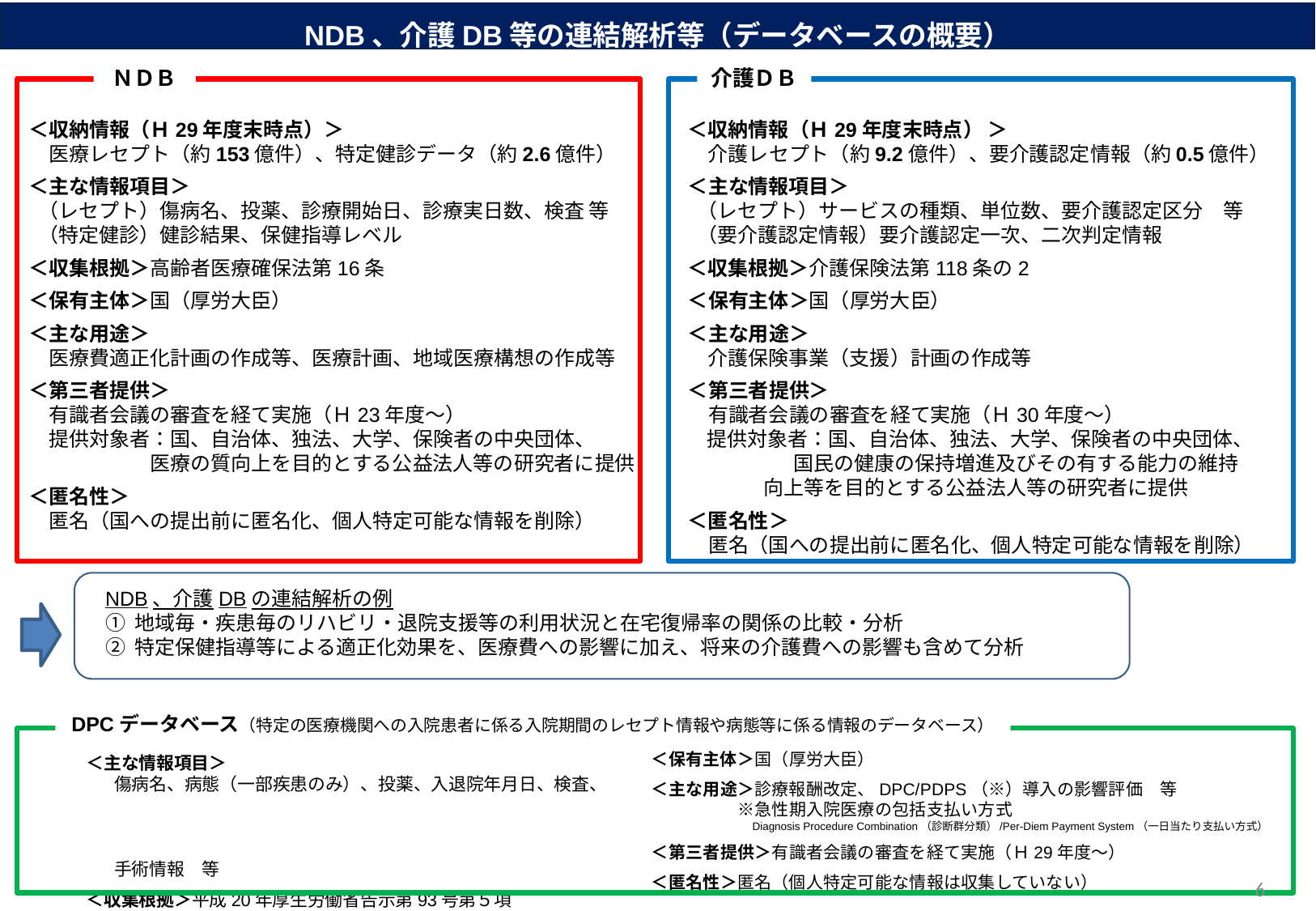

NDB、介護DB等の連結解析等（データベースの概要）

ＮＤＢ
介護ＤＢ

＜収納情報（Ｈ29年度末時点）＞
　医療レセプト（約153億件）、特定健診データ（約2.6億件）
＜主な情報項目＞
 （レセプト）傷病名、投薬、診療開始日、診療実日数、検査 等
 （特定健診）健診結果、保健指導レベル
＜収集根拠＞高齢者医療確保法第16条
＜保有主体＞国（厚労大臣）
＜主な用途＞
　医療費適正化計画の作成等、医療計画、地域医療構想の作成等
＜第三者提供＞
　有識者会議の審査を経て実施（Ｈ23年度～）
　提供対象者：国、自治体、独法、大学、保険者の中央団体、
　　　　　　医療の質向上を目的とする公益法人等の研究者に提供
＜匿名性＞
　匿名（国への提出前に匿名化、個人特定可能な情報を削除）
＜収納情報（Ｈ29年度末時点） ＞
　介護レセプト（約9.2億件）、要介護認定情報（約0.5億件）
＜主な情報項目＞
 （レセプト）サービスの種類、単位数、要介護認定区分　等
 （要介護認定情報）要介護認定一次、二次判定情報
＜収集根拠＞介護保険法第118条の2
＜保有主体＞国（厚労大臣）
＜主な用途＞
　介護保険事業（支援）計画の作成等
＜第三者提供＞
　有識者会議の審査を経て実施（Ｈ30年度～）
   提供対象者：国、自治体、独法、大学、保険者の中央団体、
　　　　　 国民の健康の保持増進及びその有する能力の維持
                向上等を目的とする公益法人等の研究者に提供
＜匿名性＞
　匿名（国への提出前に匿名化、個人特定可能な情報を削除）

NDB、介護DBの連結解析の例
① 地域毎・疾患毎のリハビリ・退院支援等の利用状況と在宅復帰率の関係の比較・分析
② 特定保健指導等による適正化効果を、医療費への影響に加え、将来の介護費への影響も含めて分析

DPCデータベース（特定の医療機関への入院患者に係る入院期間のレセプト情報や病態等に係る情報のデータベース）

＜保有主体＞国（厚労大臣）
＜主な用途＞診療報酬改定、DPC/PDPS（※）導入の影響評価　等
　　　　　※急性期入院医療の包括支払い方式
　　　　　　　　　Diagnosis Procedure Combination（診断群分類）/Per-Diem Payment System（一日当たり支払い方式）
＜第三者提供＞有識者会議の審査を経て実施（Ｈ29年度～）
＜匿名性＞匿名（個人特定可能な情報は収集していない）
＜収納情報＞DPCデータ（約1400万件/年）
＜主な情報項目＞
　傷病名、病態（一部疾患のみ）、投薬、入退院年月日、検査、
　手術情報　等
＜収集根拠＞平成20年厚生労働省告示第93号第５項
6